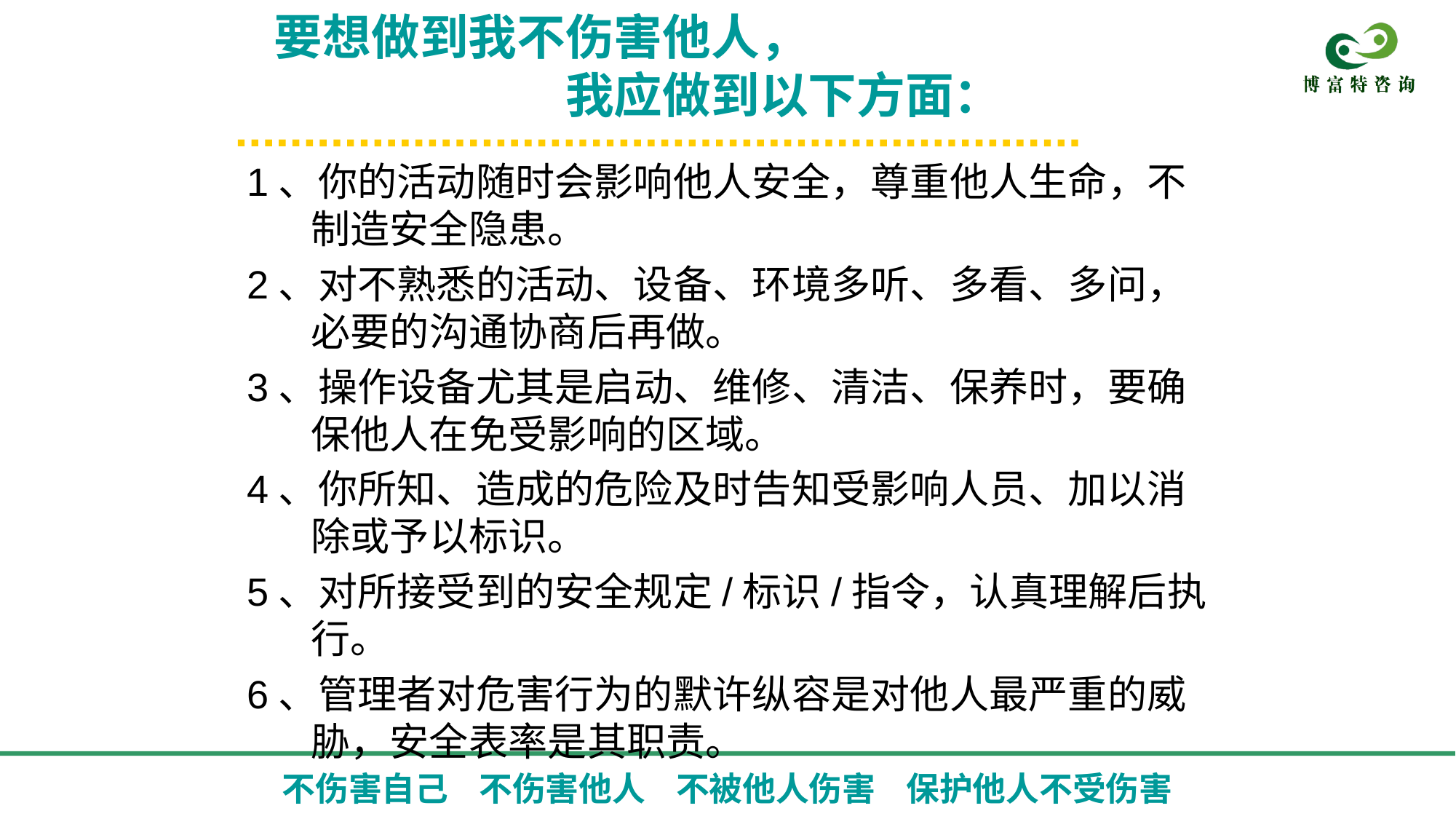

要想做到我不伤害他人，
　　　　　　我应做到以下方面：

1、你的活动随时会影响他人安全，尊重他人生命，不制造安全隐患。
2、对不熟悉的活动、设备、环境多听、多看、多问，必要的沟通协商后再做。
3、操作设备尤其是启动、维修、清洁、保养时，要确保他人在免受影响的区域。
4、你所知、造成的危险及时告知受影响人员、加以消除或予以标识。
5、对所接受到的安全规定/标识/指令，认真理解后执行。
6、管理者对危害行为的默许纵容是对他人最严重的威胁，安全表率是其职责。
不伤害自己    不伤害他人    不被他人伤害    保护他人不受伤害